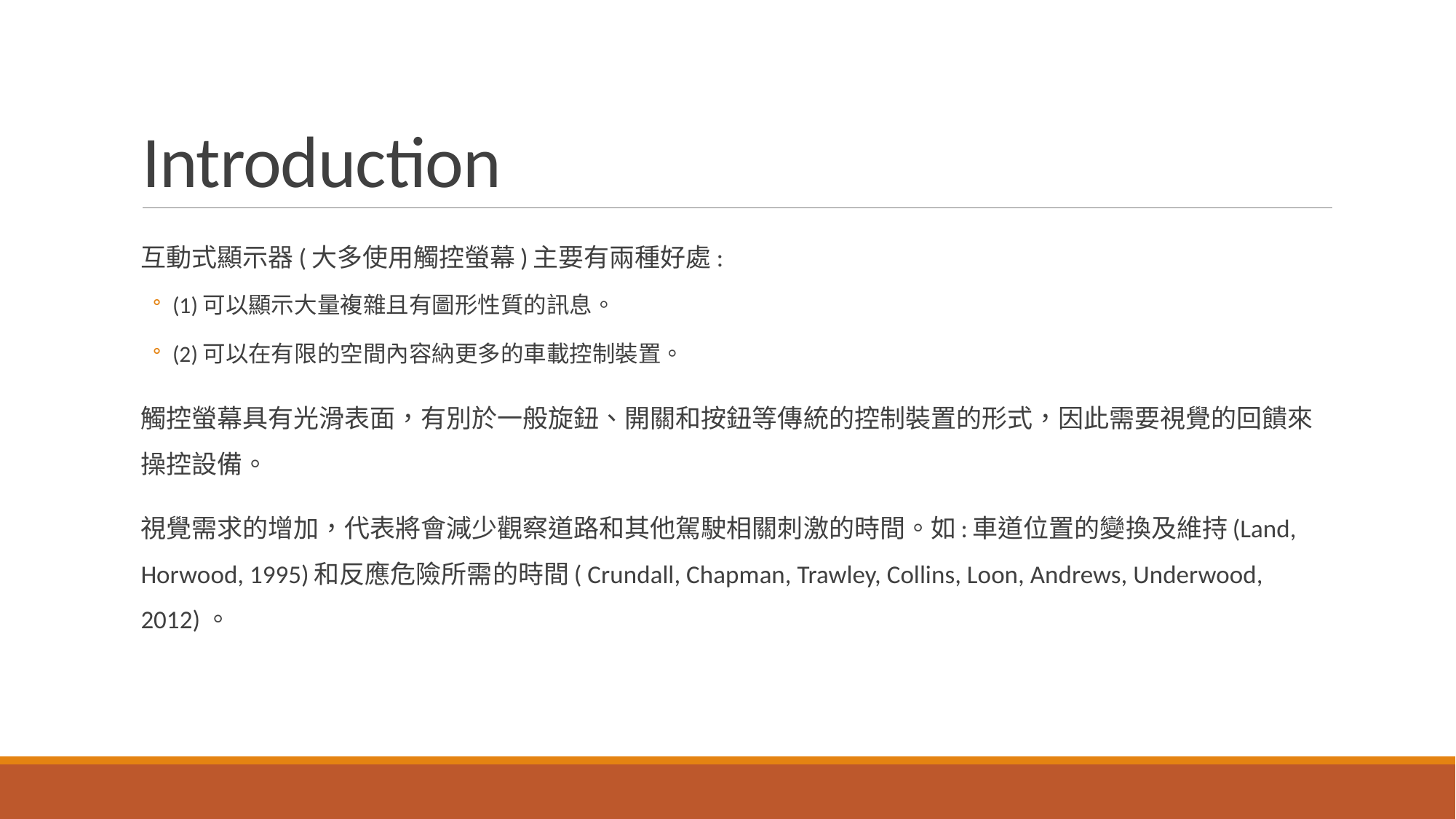

# Introduction
互動式顯示器(大多使用觸控螢幕)主要有兩種好處:
(1)可以顯示大量複雜且有圖形性質的訊息。
(2)可以在有限的空間內容納更多的車載控制裝置。
觸控螢幕具有光滑表面，有別於一般旋鈕、開關和按鈕等傳統的控制裝置的形式，因此需要視覺的回饋來操控設備。
視覺需求的增加，代表將會減少觀察道路和其他駕駛相關刺激的時間。如:車道位置的變換及維持(Land, Horwood, 1995)和反應危險所需的時間( Crundall, Chapman, Trawley, Collins, Loon, Andrews, Underwood, 2012)。